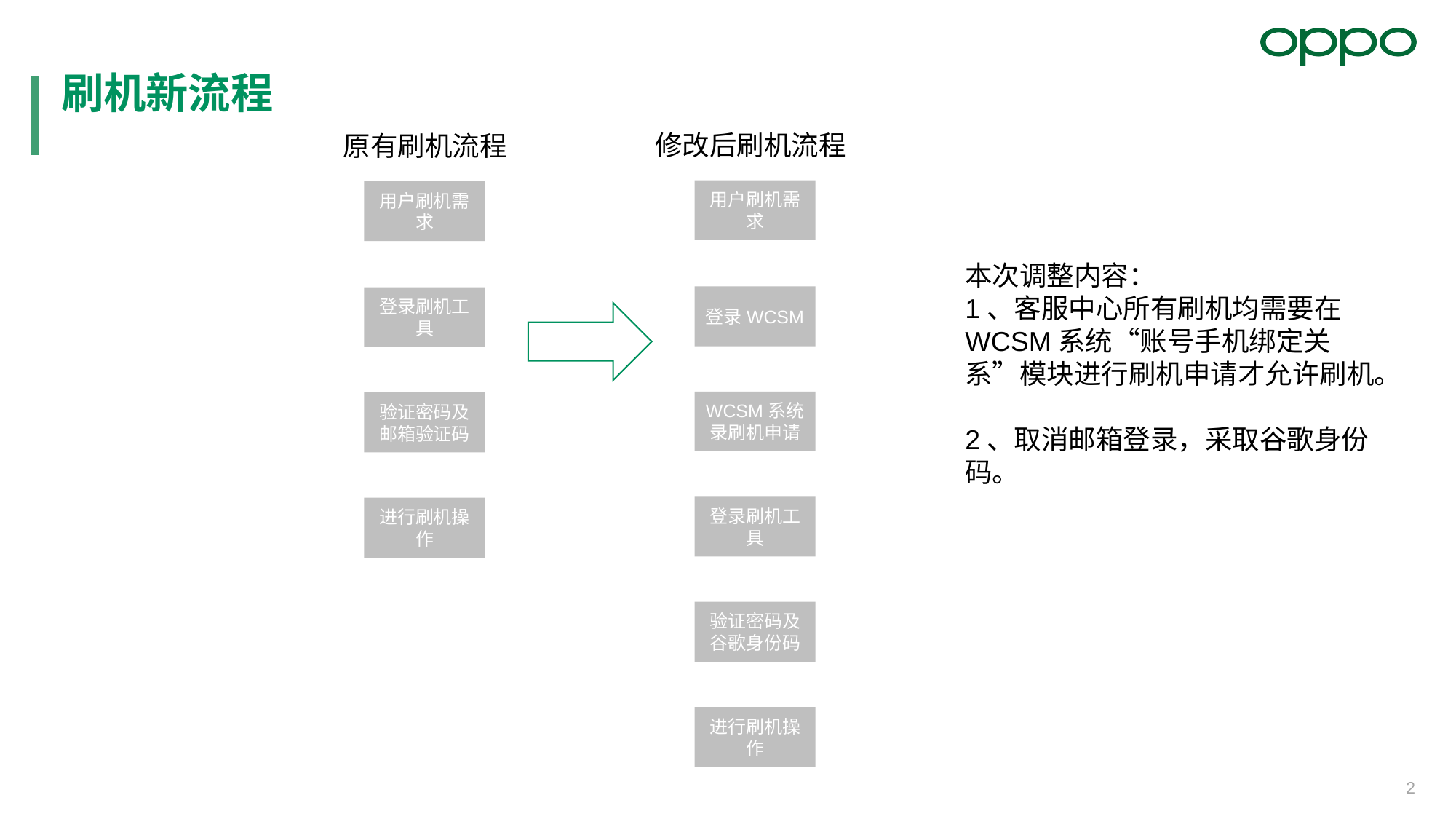

刷机新流程
修改后刷机流程
原有刷机流程
用户刷机需求
用户刷机需求
本次调整内容：
1、客服中心所有刷机均需要在WCSM系统“账号手机绑定关系”模块进行刷机申请才允许刷机。

2、取消邮箱登录，采取谷歌身份码。
登录WCSM
登录刷机工具

WCSM系统录刷机申请
验证密码及邮箱验证码
登录刷机工具
进行刷机操作
验证密码及谷歌身份码
进行刷机操作